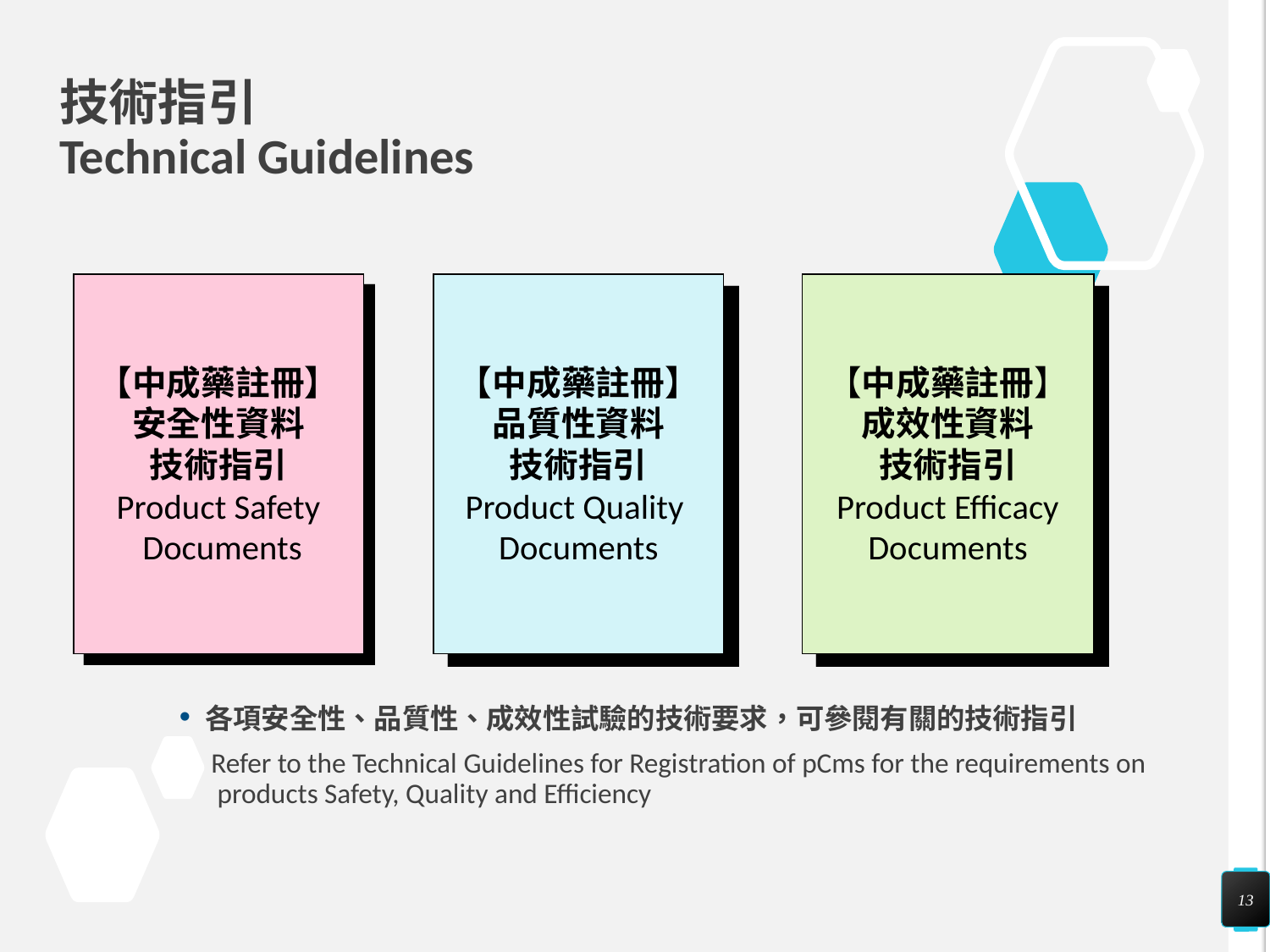

# 技術指引 Technical Guidelines
【中成藥註冊】
安全性資料
技術指引
Product Safety
 Documents
【中成藥註冊】
品質性資料
技術指引
Product Quality
Documents
【中成藥註冊】
成效性資料
技術指引
 Product Efficacy
Documents
 各項安全性、品質性、成效性試驗的技術要求，可參閱有關的技術指引
     Refer to the Technical Guidelines for Registration of pCms for the requirements on products Safety, Quality and Efficiency

13